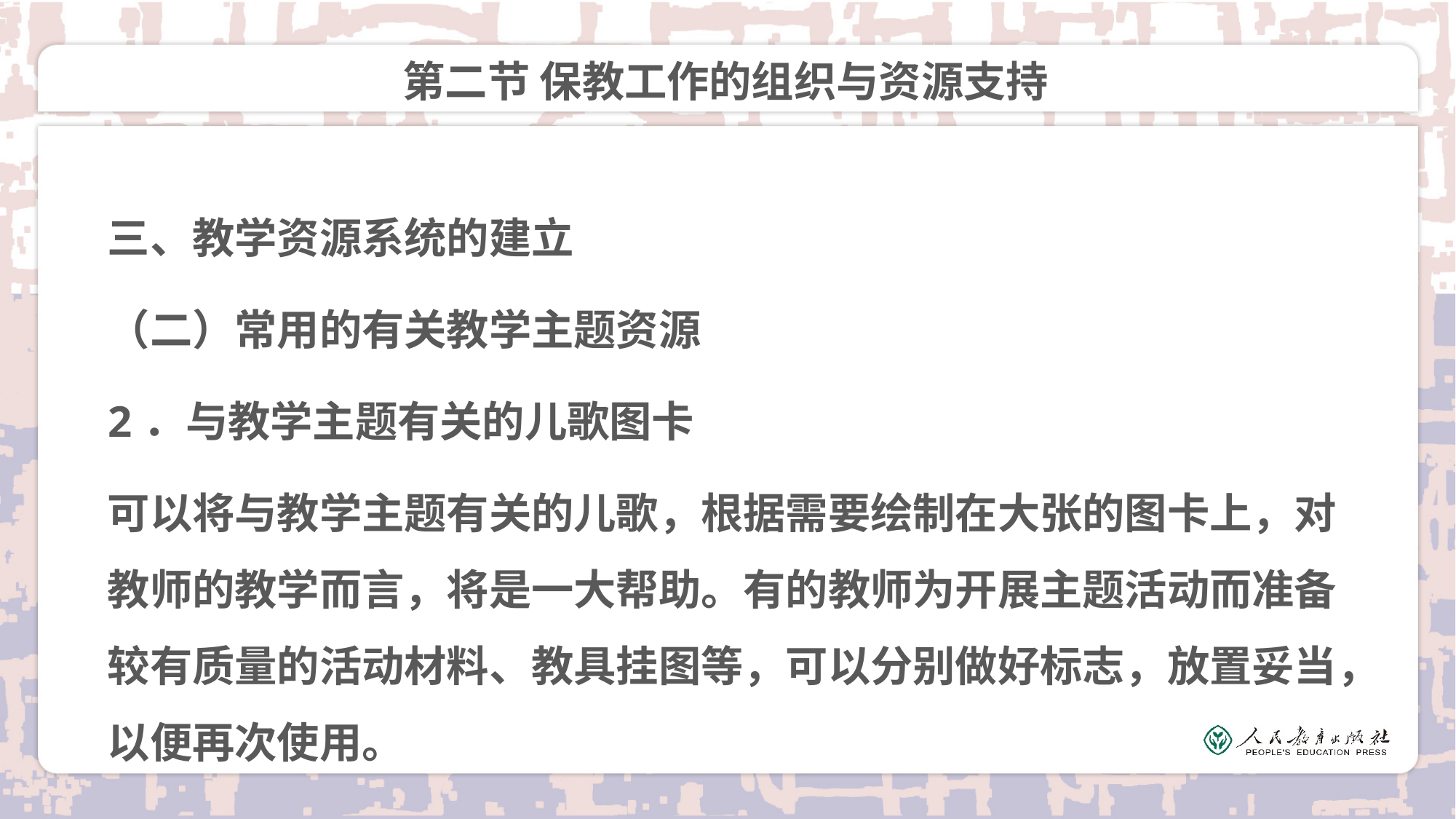

# 第二节 保教工作的组织与资源支持
三、教学资源系统的建立
（二）常用的有关教学主题资源
2．与教学主题有关的儿歌图卡
可以将与教学主题有关的儿歌，根据需要绘制在大张的图卡上，对教师的教学而言，将是一大帮助。有的教师为开展主题活动而准备较有质量的活动材料、教具挂图等，可以分别做好标志，放置妥当，以便再次使用。